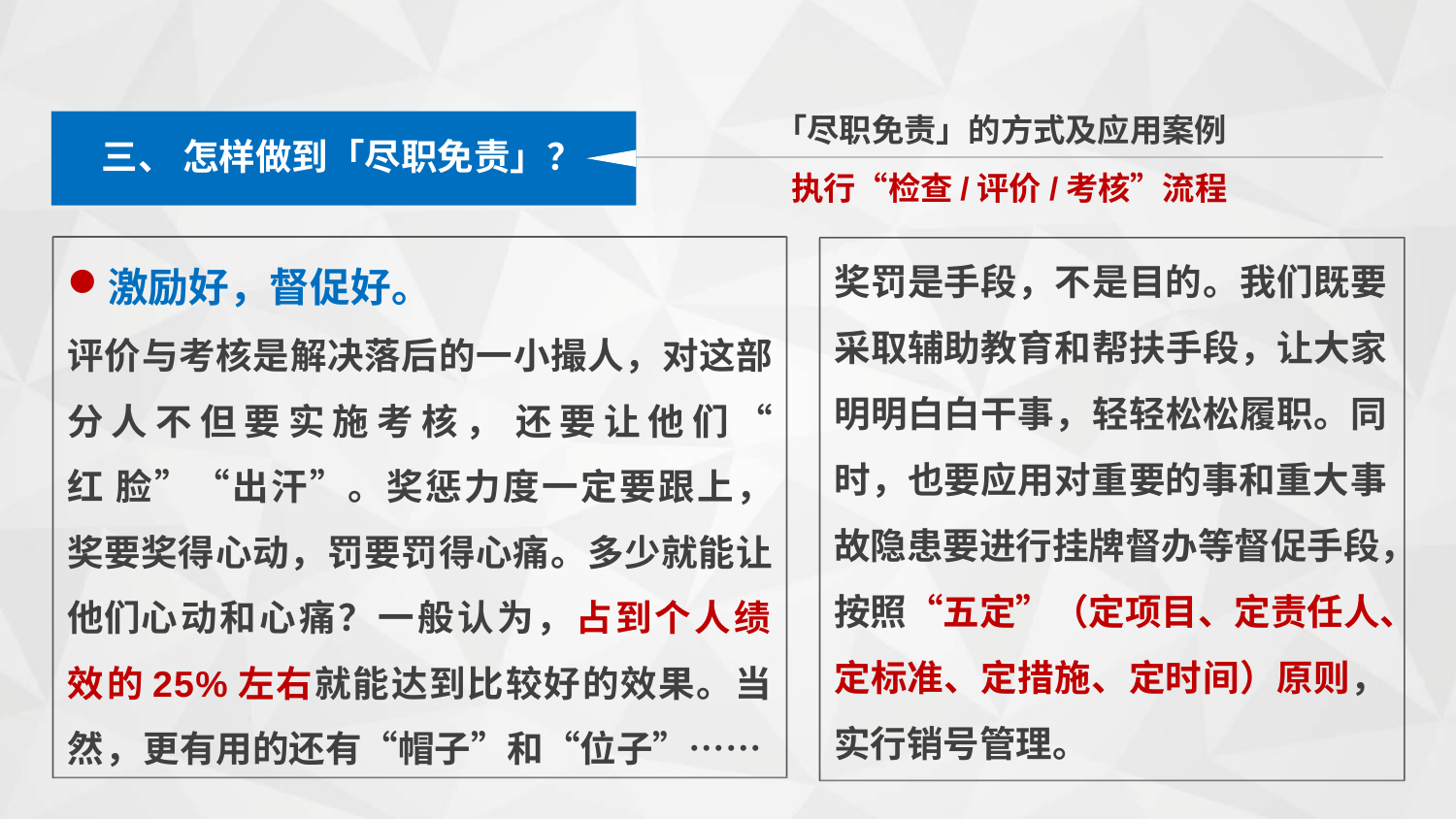

「尽职免责」的方式及应用案例
# 三、 怎样做到「尽职免责」？

执行“检查/评价/考核”流程

奖罚是手段，不是目的。我们既要 采取辅助教育和帮扶手段，让大家 明明白白干事，轻轻松松履职。同 时，也要应用对重要的事和重大事 故隐患要进行挂牌督办等督促手段， 按照“五定”（定项目、定责任人、 定标准、定措施、定时间）原则，  实行销号管理。
激励好，督促好。
评价与考核是解决落后的一小撮人，对这部分人不但要实施考核， 还要让他们“ 红 脸”“出汗”。奖惩力度一定要跟上，奖要奖得心动，罚要罚得心痛。多少就能让他们心动和心痛？一般认为，占到个人绩效的25%左右就能达到比较好的效果。当然，更有用的还有“帽子”和“位子”……